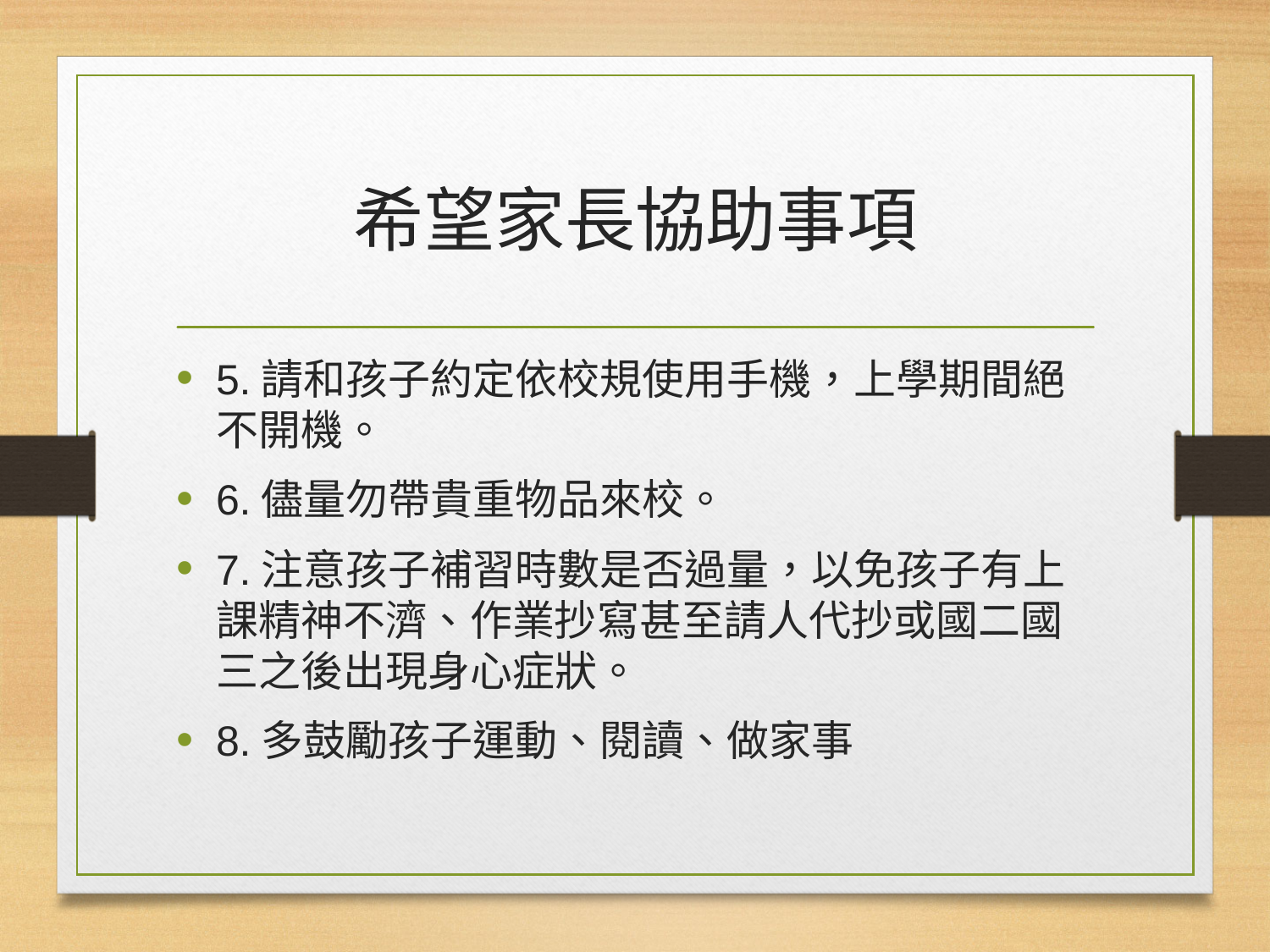

# 希望家長協助事項
5.請和孩子約定依校規使用手機，上學期間絕不開機。
6.儘量勿帶貴重物品來校。
7.注意孩子補習時數是否過量，以免孩子有上課精神不濟、作業抄寫甚至請人代抄或國二國三之後出現身心症狀。
8.多鼓勵孩子運動、閱讀、做家事